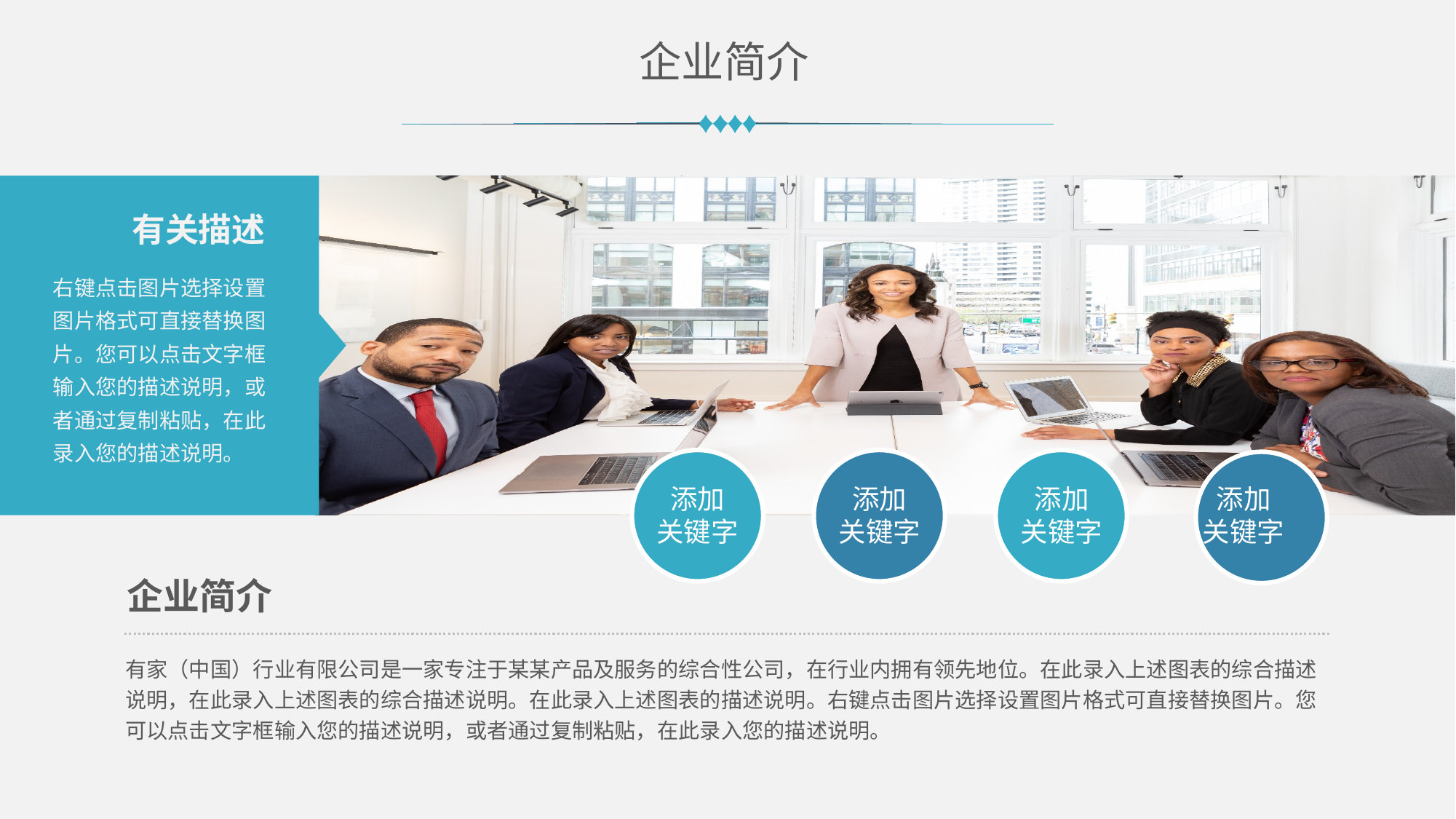

企业简介

有关描述
右键点击图片选择设置图片格式可直接替换图片。您可以点击文字框输入您的描述说明，或者通过复制粘贴，在此录入您的描述说明。

添加
关键字
添加
关键字
添加
关键字
添加
关键字
企业简介
有家（中国）行业有限公司是一家专注于某某产品及服务的综合性公司，在行业内拥有领先地位。在此录入上述图表的综合描述说明，在此录入上述图表的综合描述说明。在此录入上述图表的描述说明。右键点击图片选择设置图片格式可直接替换图片。您可以点击文字框输入您的描述说明，或者通过复制粘贴，在此录入您的描述说明。